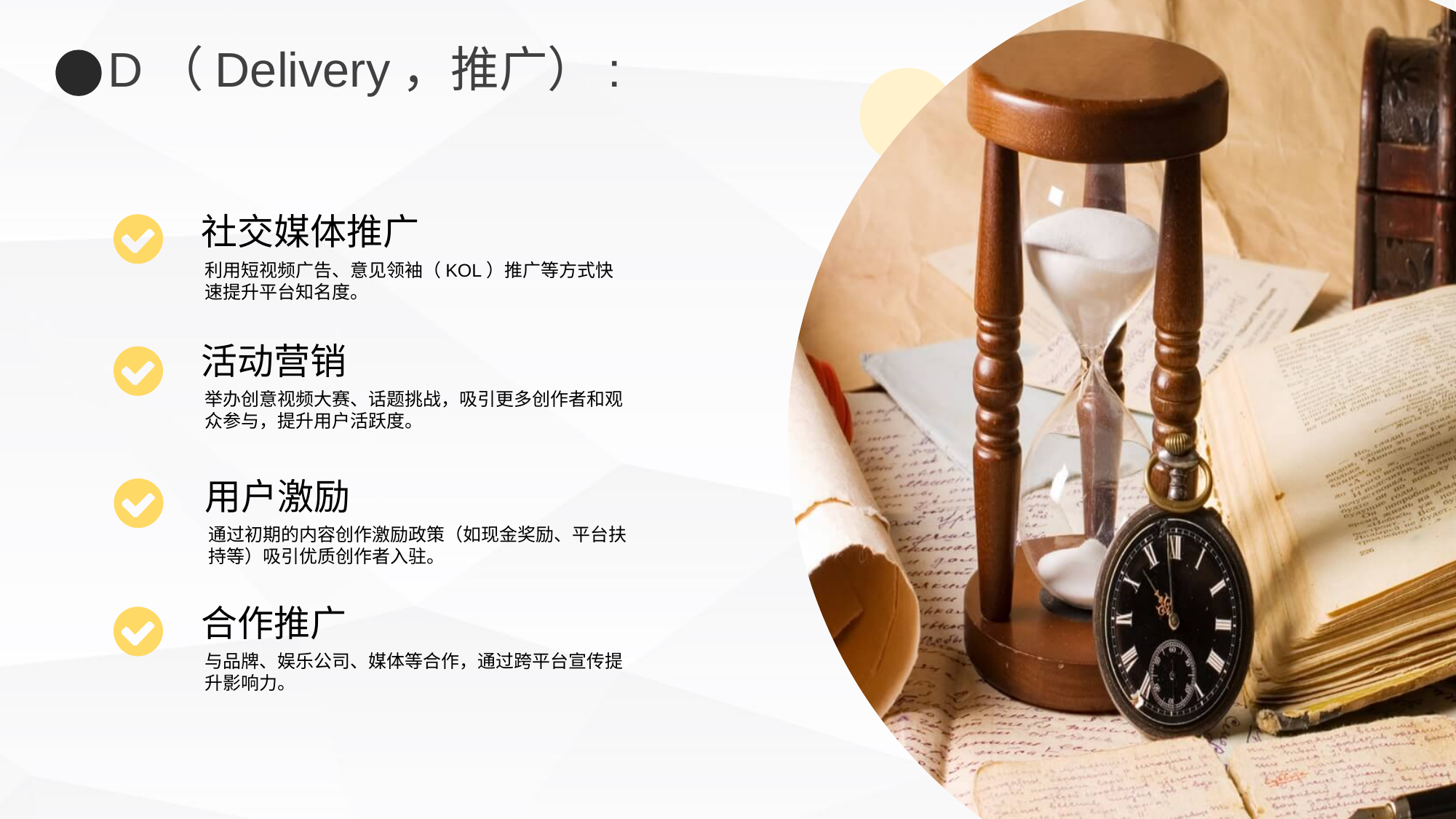

D（Delivery，推广）:

社交媒体推广
利用短视频广告、意见领袖（KOL）推广等方式快速提升平台知名度。

活动营销
举办创意视频大赛、话题挑战，吸引更多创作者和观众参与，提升用户活跃度。

用户激励
通过初期的内容创作激励政策（如现金奖励、平台扶持等）吸引优质创作者入驻。

合作推广
与品牌、娱乐公司、媒体等合作，通过跨平台宣传提升影响力。